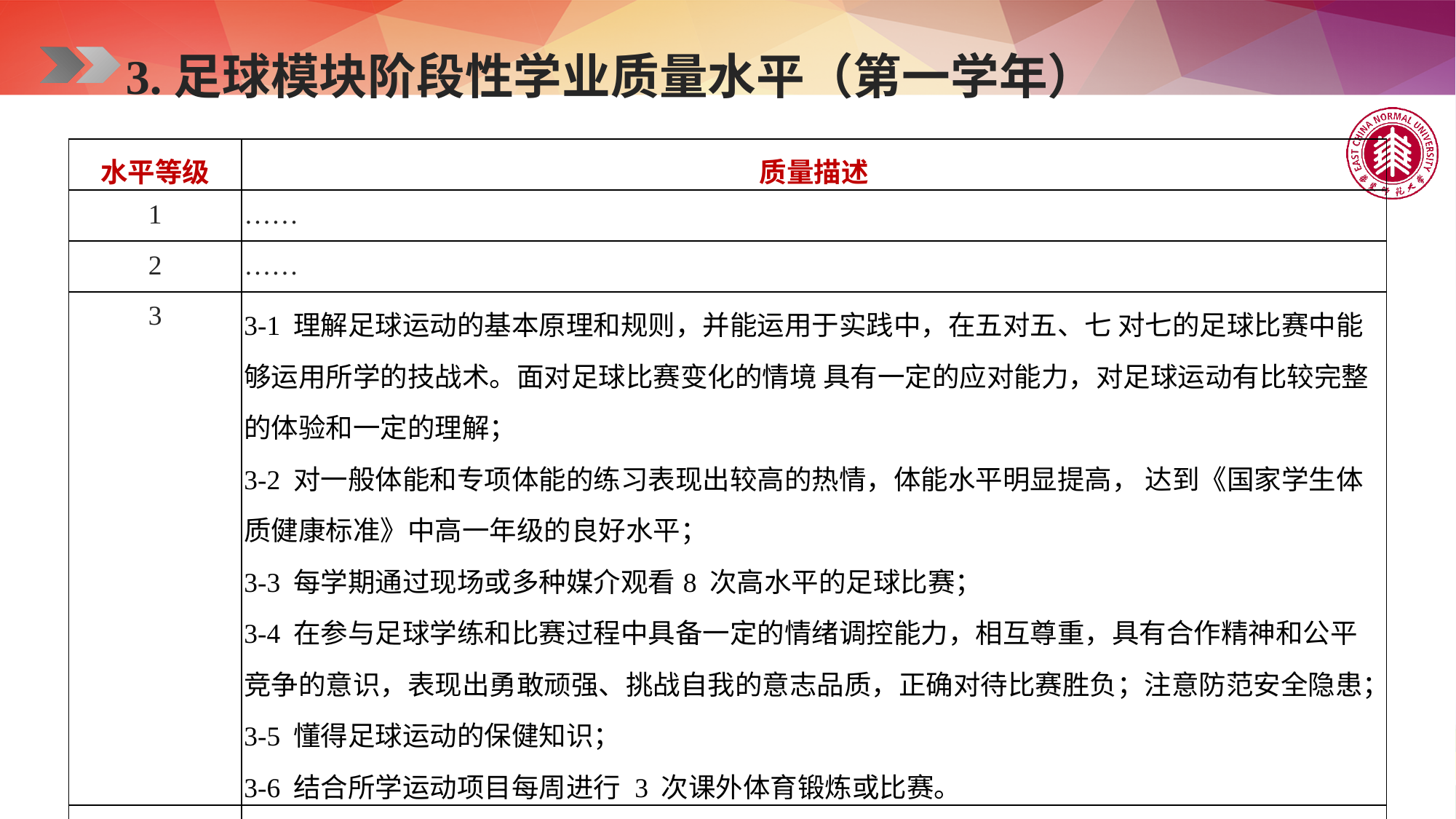

3.足球模块阶段性学业质量水平（第一学年）
| 水平等级 | 质量描述 |
| --- | --- |
| 1 | …… |
| 2 | …… |
| 3 | 3-1 理解足球运动的基本原理和规则，并能运用于实践中，在五对五、七 对七的足球比赛中能够运用所学的技战术。面对足球比赛变化的情境 具有一定的应对能力，对足球运动有比较完整的体验和一定的理解； 3-2 对一般体能和专项体能的练习表现出较高的热情，体能水平明显提高， 达到《国家学生体质健康标准》中高一年级的良好水平； 3-3 每学期通过现场或多种媒介观看8 次高水平的足球比赛； 3-4 在参与足球学练和比赛过程中具备一定的情绪调控能力，相互尊重，具有合作精神和公平竞争的意识，表现出勇敢顽强、挑战自我的意志品质，正确对待比赛胜负；注意防范安全隐患； 3-5 懂得足球运动的保健知识； 3-6 结合所学运动项目每周进行 3 次课外体育锻炼或比赛。 |
| 4 | …… |
| 5 | …… |